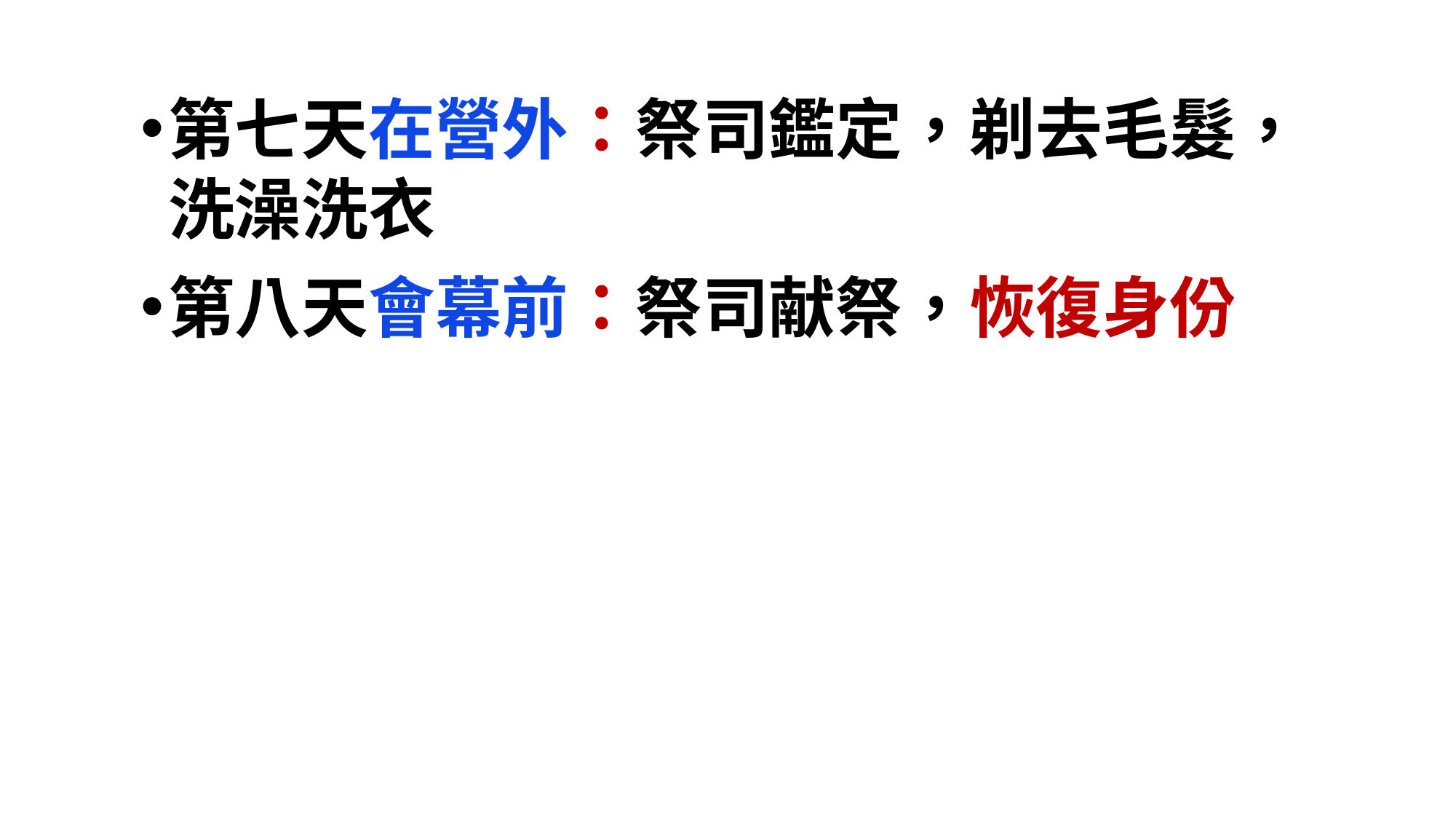

第七天在營外：祭司鑑定，剃去毛髮，洗澡洗衣
第八天會幕前：祭司献祭，恢復身份